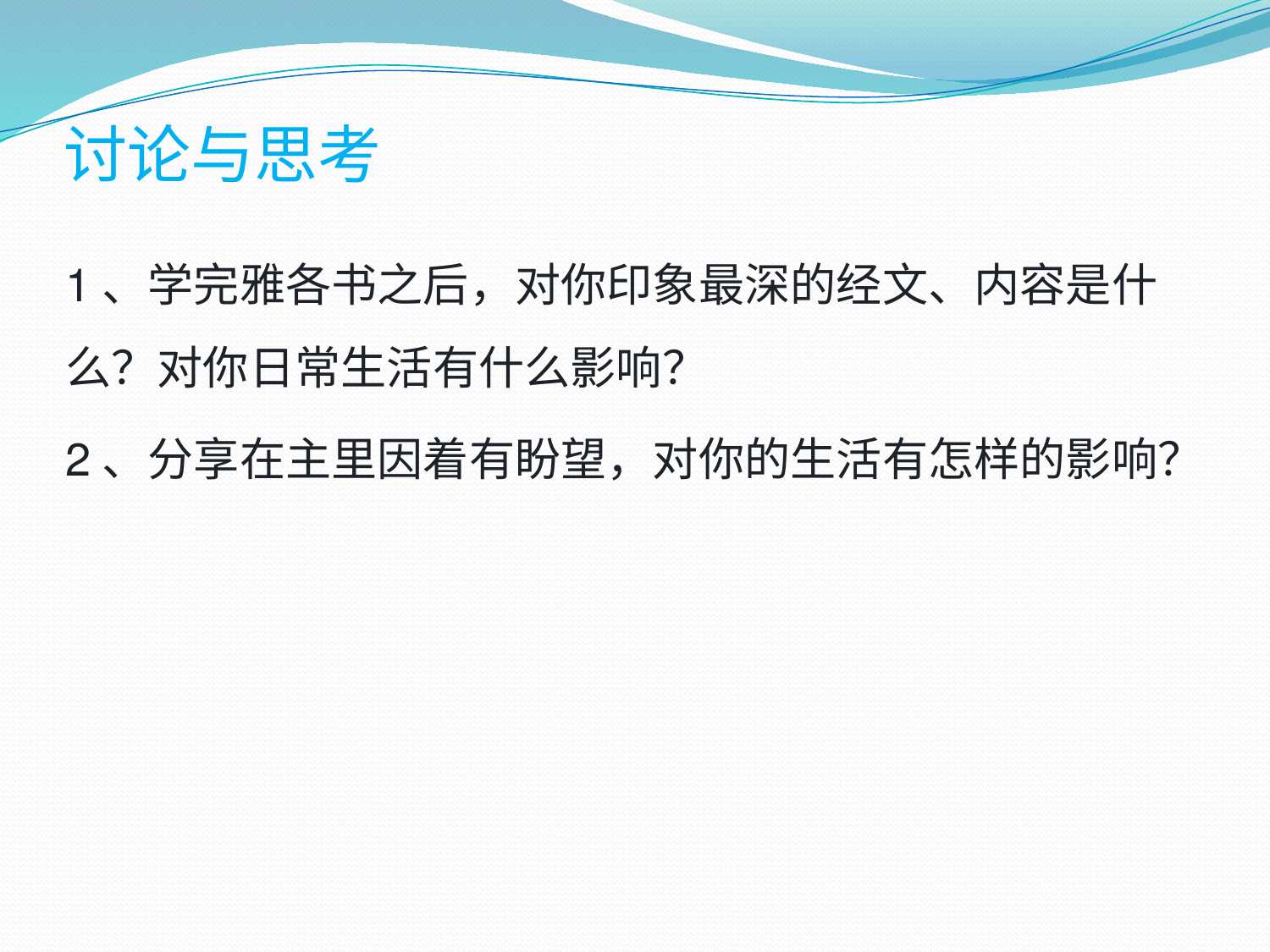

# 讨论与思考
1、学完雅各书之后，对你印象最深的经文、内容是什么？对你日常生活有什么影响？
2、分享在主里因着有盼望，对你的生活有怎样的影响？